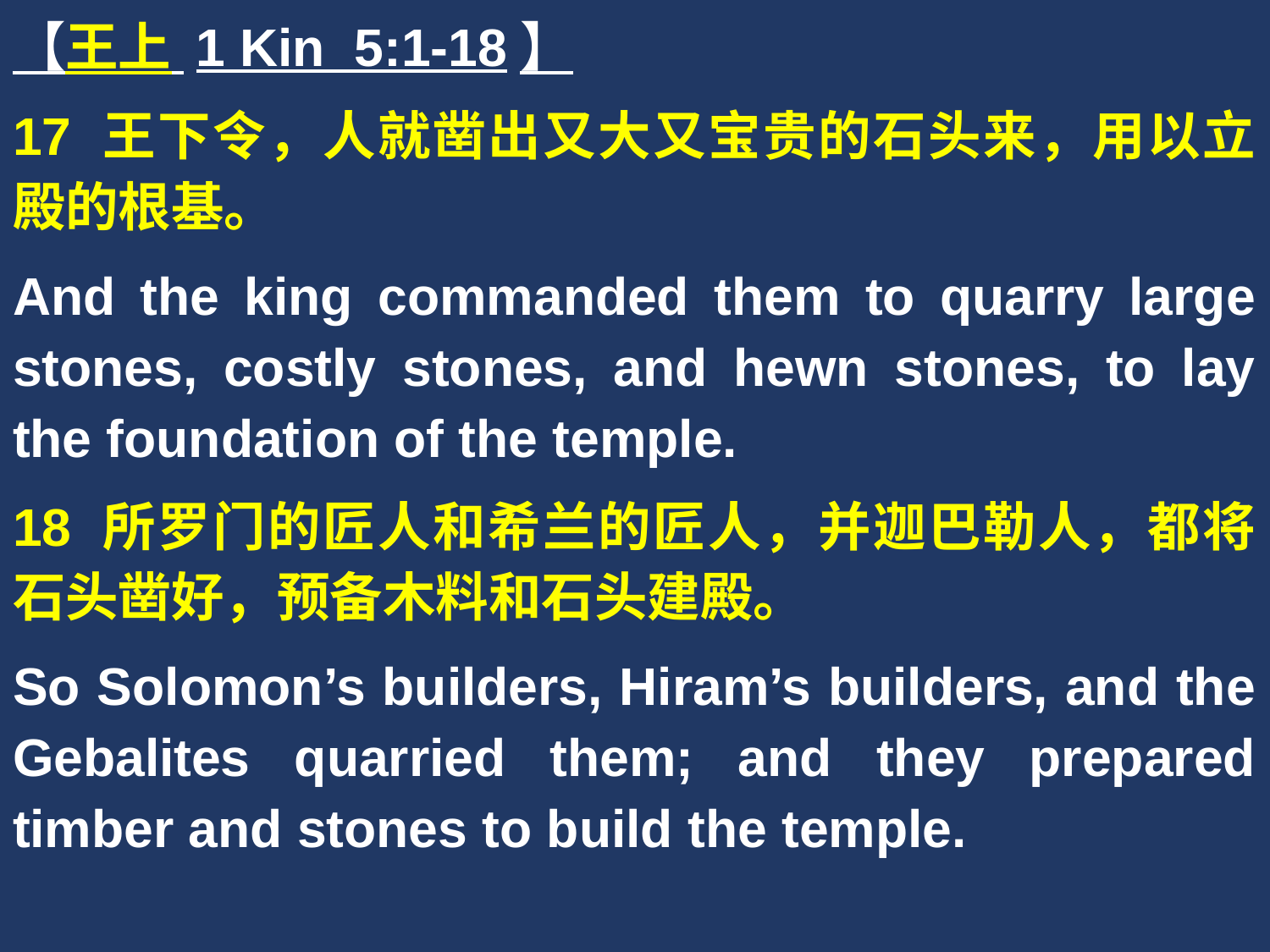

【王上 1 Kin  5:1-18】
17 王下令，人就凿出又大又宝贵的石头来，用以立殿的根基。
And the king commanded them to quarry large stones, costly stones, and hewn stones, to lay the foundation of the temple.
18 所罗门的匠人和希兰的匠人，并迦巴勒人，都将石头凿好，预备木料和石头建殿。
So Solomon’s builders, Hiram’s builders, and the Gebalites quarried them; and they prepared timber and stones to build the temple.